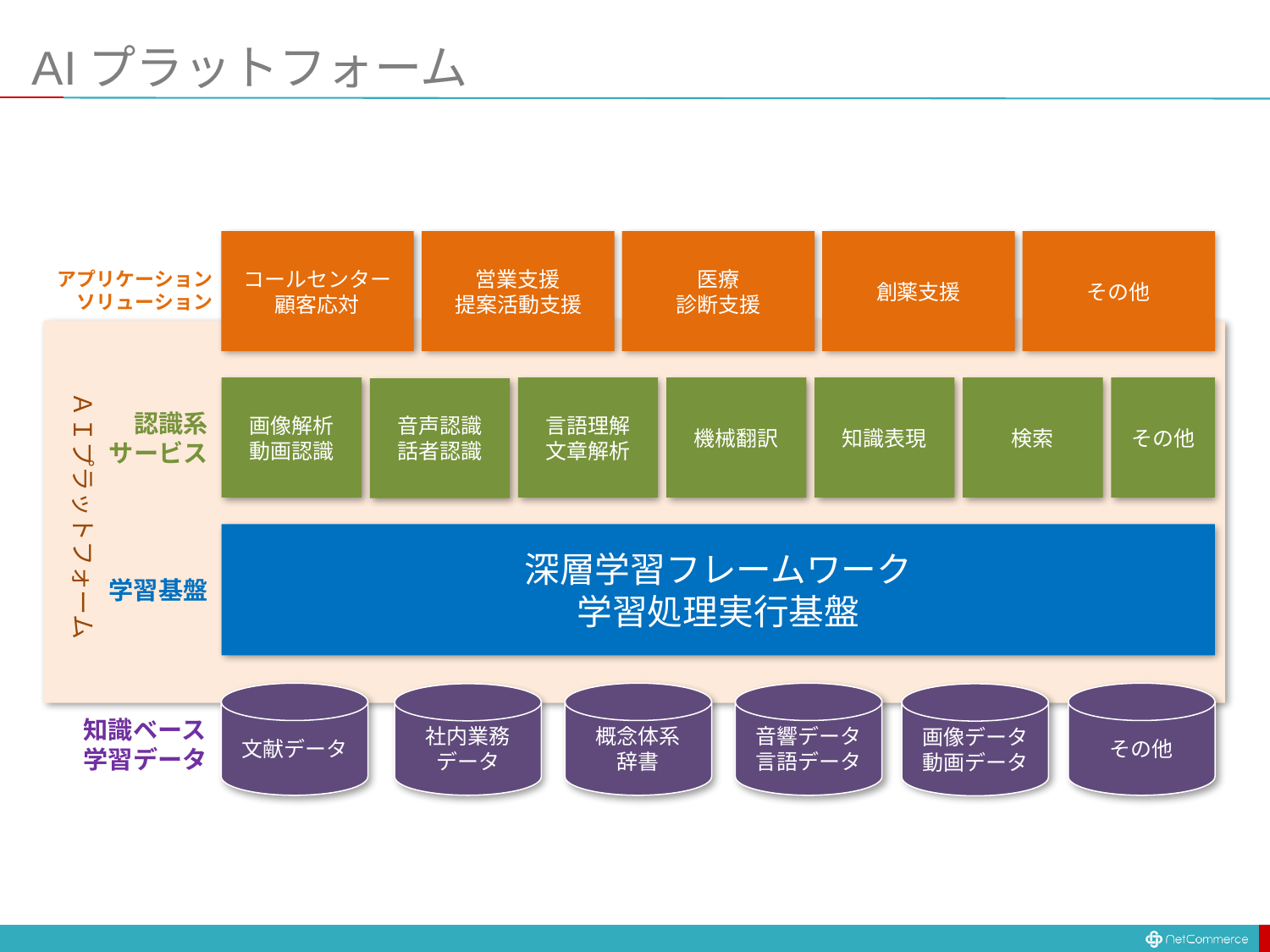

# AIプラットフォーム
営業支援
提案活動支援
医療
診断支援
創薬支援
その他
コールセンター
顧客応対
アプリケーション
ソリューション

画像解析
動画認識
言語理解
文章解析
機械翻訳
知識表現
検索
その他
音声認識
話者認識
ＡＩプラットフォーム
認識系
サービス
深層学習フレームワーク
学習処理実行基盤
学習基盤
文献データ
概念体系
辞書
音響データ
言語データ
その他
社内業務
データ
画像データ
動画データ
知識ベース
学習データ